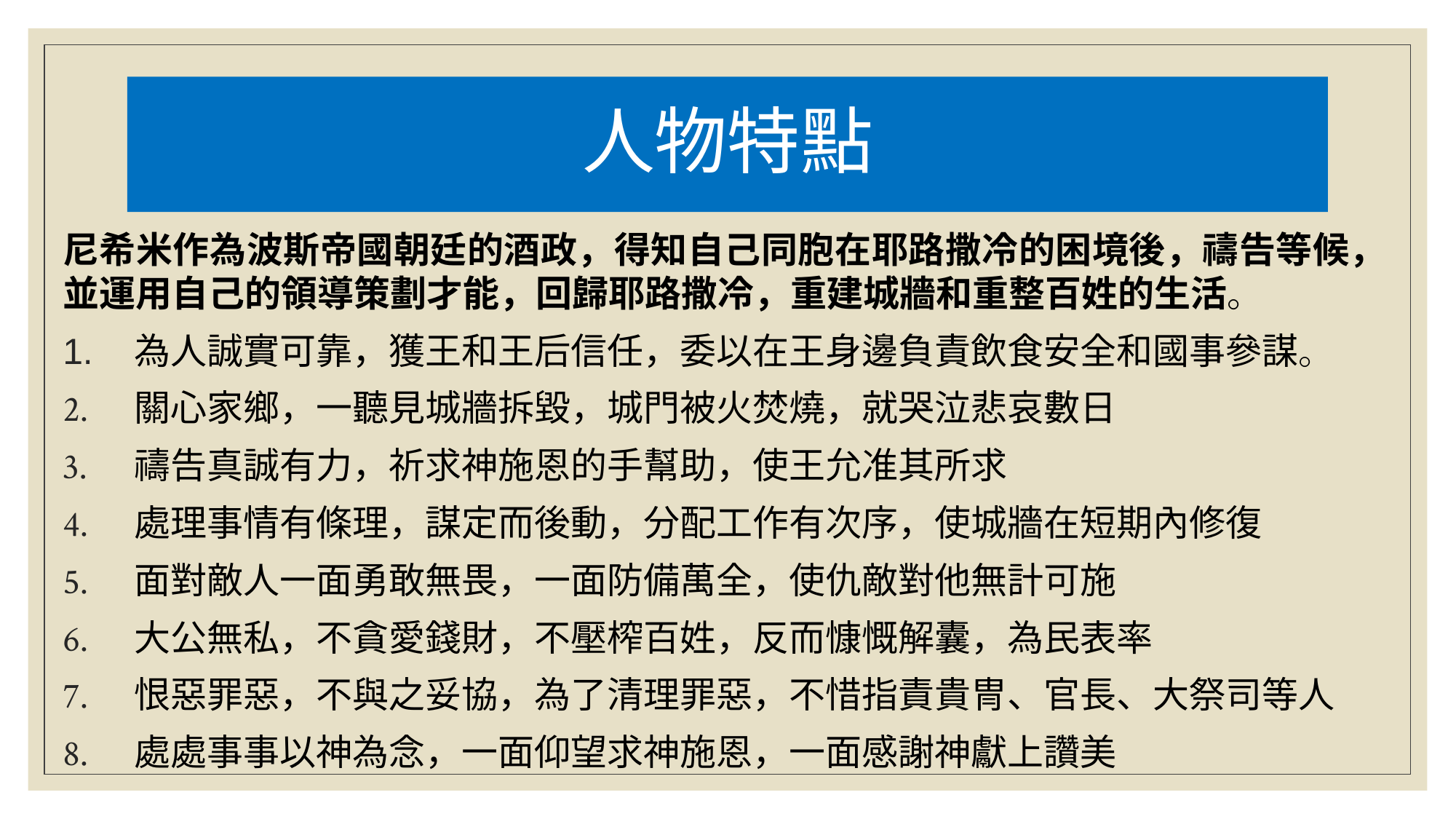

# 人物特點
尼希米作為波斯帝國朝廷的酒政，得知自己同胞在耶路撒冷的困境後，禱告等候，並運用自己的領導策劃才能，回歸耶路撒冷，重建城牆和重整百姓的生活。
 為人誠實可靠，獲王和王后信任，委以在王身邊負責飲食安全和國事參謀。
 關心家鄉，一聽見城牆拆毀，城門被火焚燒，就哭泣悲哀數日
 禱告真誠有力，祈求神施恩的手幫助，使王允准其所求
 處理事情有條理，謀定而後動，分配工作有次序，使城牆在短期內修復
 面對敵人一面勇敢無畏，一面防備萬全，使仇敵對他無計可施
 大公無私，不貪愛錢財，不壓榨百姓，反而慷慨解囊，為民表率
 恨惡罪惡，不與之妥協，為了清理罪惡，不惜指責貴冑、官長、大祭司等人
 處處事事以神為念，一面仰望求神施恩，一面感謝神獻上讚美